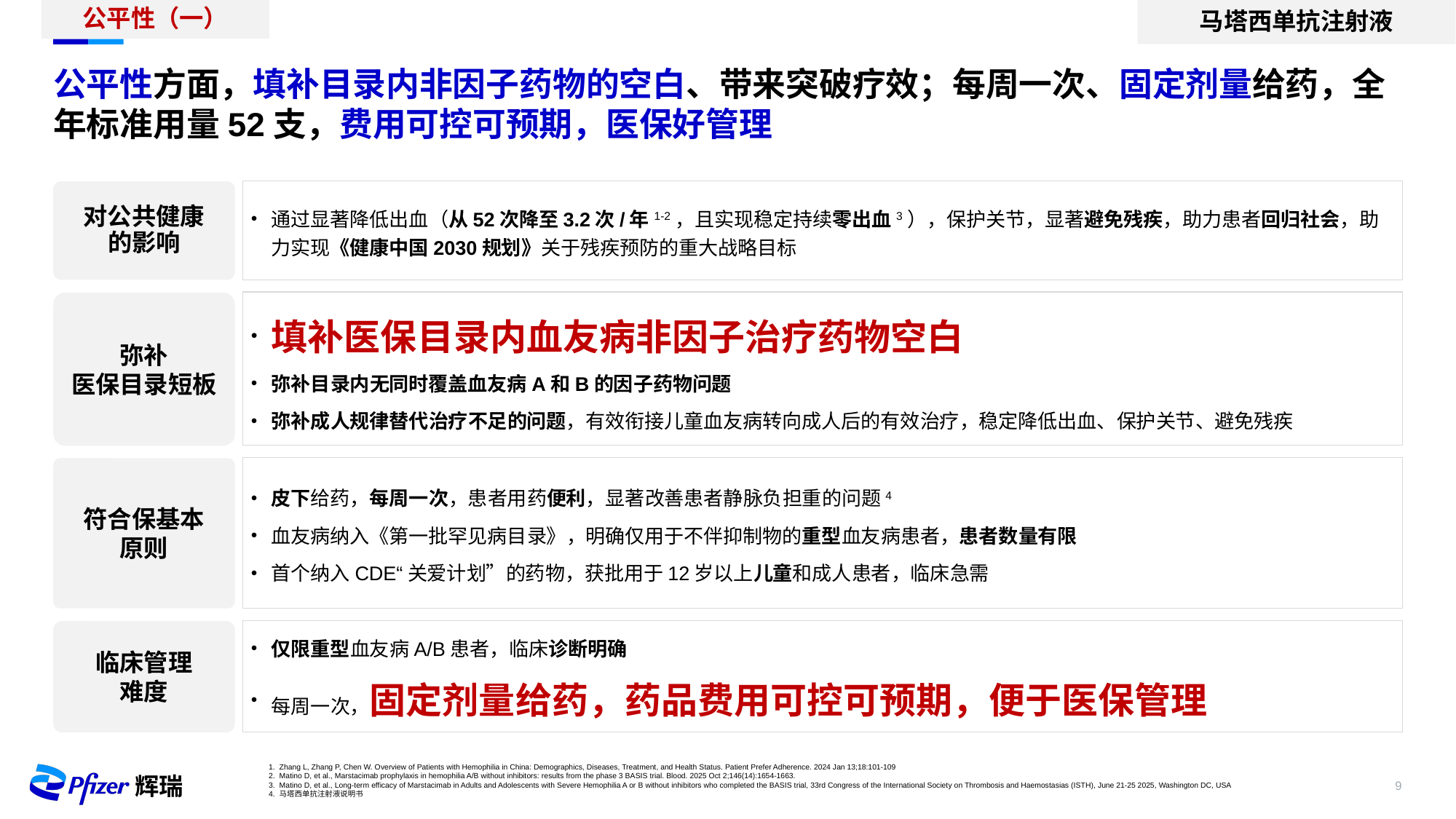

公平性（一）
马塔西单抗注射液
公平性方面，填补目录内非因子药物的空白、带来突破疗效；每周一次、固定剂量给药，全年标准用量52支，费用可控可预期，医保好管理
通过显著降低出血（从52次降至3.2次/年1-2，且实现稳定持续零出血3），保护关节，显著避免残疾，助力患者回归社会，助力实现《健康中国2030规划》关于残疾预防的重大战略目标
对公共健康
的影响
填补医保目录内血友病非因子治疗药物空白
弥补目录内无同时覆盖血友病A和B的因子药物问题
弥补成人规律替代治疗不足的问题，有效衔接儿童血友病转向成人后的有效治疗，稳定降低出血、保护关节、避免残疾
弥补
医保目录短板
皮下给药，每周一次，患者用药便利，显著改善患者静脉负担重的问题4
血友病纳入《第一批罕见病目录》，明确仅用于不伴抑制物的重型血友病患者，患者数量有限
首个纳入CDE“关爱计划”的药物，获批用于12岁以上儿童和成人患者，临床急需
符合保基本
原则
仅限重型血友病A/B患者，临床诊断明确
每周一次，固定剂量给药，药品费用可控可预期，便于医保管理
临床管理
难度
Zhang L, Zhang P, Chen W. Overview of Patients with Hemophilia in China: Demographics, Diseases, Treatment, and Health Status. Patient Prefer Adherence. 2024 Jan 13;18:101-109
Matino D, et al., Marstacimab prophylaxis in hemophilia A/B without inhibitors: results from the phase 3 BASIS trial. Blood. 2025 Oct 2;146(14):1654-1663.
Matino D, et al., Long-term efficacy of Marstacimab in Adults and Adolescents with Severe Hemophilia A or B without inhibitors who completed the BASIS trial, 33rd Congress of the International Society on Thrombosis and Haemostasias (ISTH), June 21-25 2025, Washington DC, USA
马塔西单抗注射液说明书